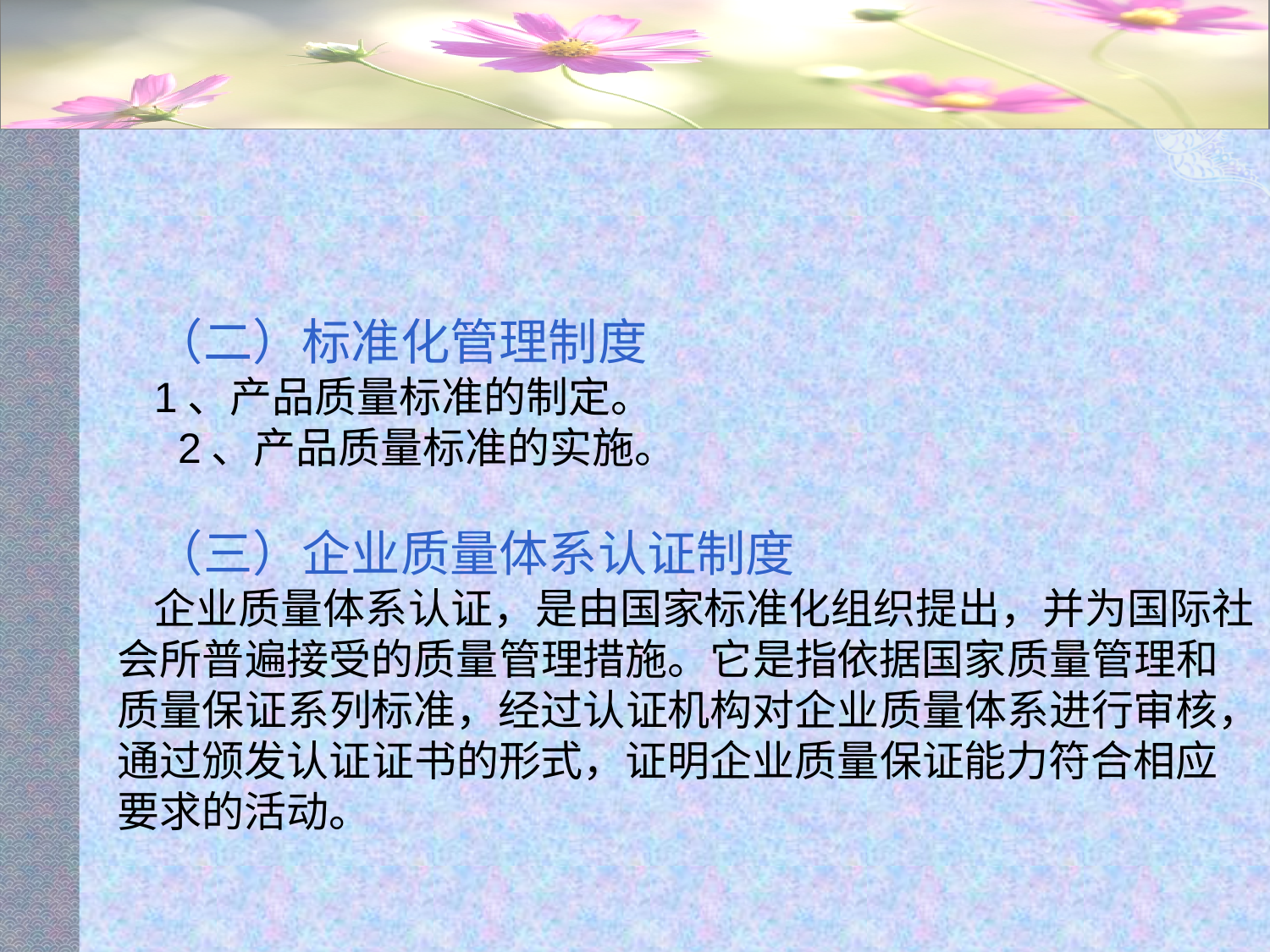

#
（二）标准化管理制度
1、产品质量标准的制定。
  2、产品质量标准的实施。

（三）企业质量体系认证制度
企业质量体系认证，是由国家标准化组织提出，并为国际社会所普遍接受的质量管理措施。它是指依据国家质量管理和质量保证系列标准，经过认证机构对企业质量体系进行审核，通过颁发认证证书的形式，证明企业质量保证能力符合相应要求的活动。